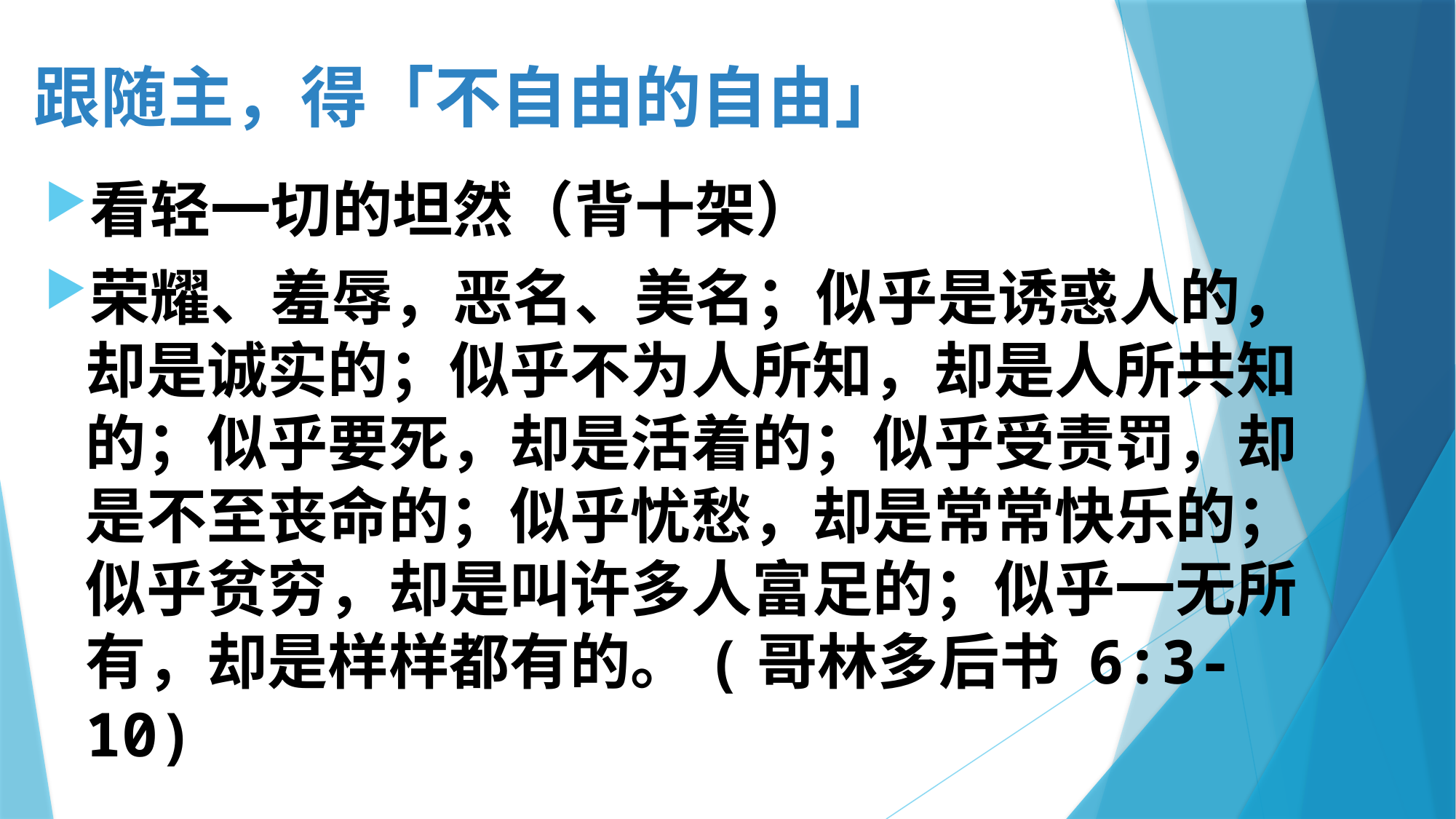

# 跟随主，得「不自由的自由」
看轻一切的坦然（背十架）
荣耀、羞辱，恶名、美名；似乎是诱惑人的，却是诚实的；似乎不为人所知，却是人所共知的；似乎要死，却是活着的；似乎受责罚，却是不至丧命的；似乎忧愁，却是常常快乐的；似乎贫穷，却是叫许多人富足的；似乎一无所有，却是样样都有的。(哥林多后书 6:3-10)